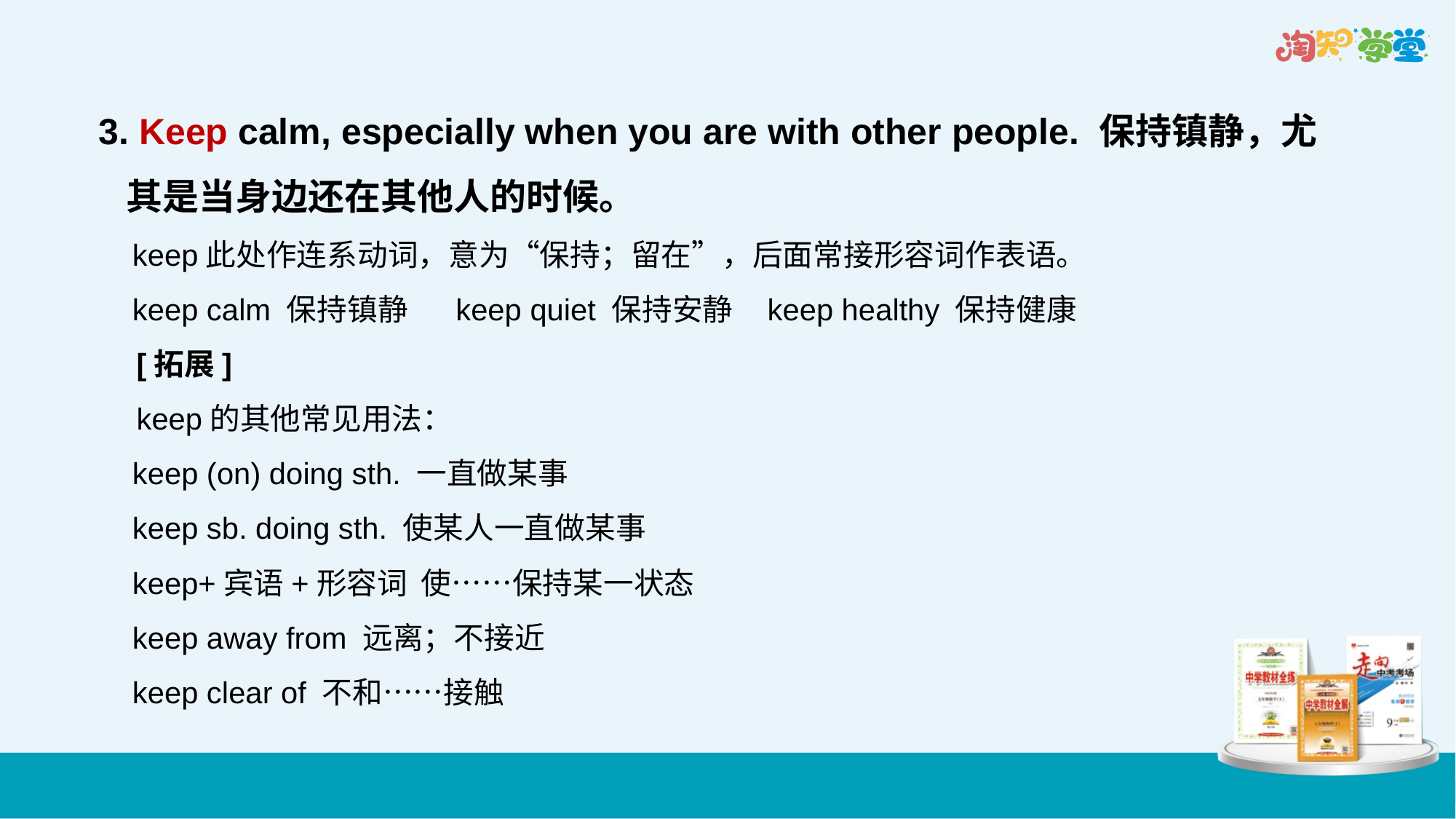

3. Keep calm, especially when you are with other people. 保持镇静，尤其是当身边还在其他人的时候。
    keep此处作连系动词，意为“保持；留在”，后面常接形容词作表语。
    keep calm 保持镇静      keep quiet 保持安静    keep healthy 保持健康
　[拓展]
　keep的其他常见用法：
    keep (on) doing sth. 一直做某事
    keep sb. doing sth. 使某人一直做某事
    keep+宾语+形容词  使……保持某一状态
    keep away from 远离；不接近
    keep clear of 不和……接触